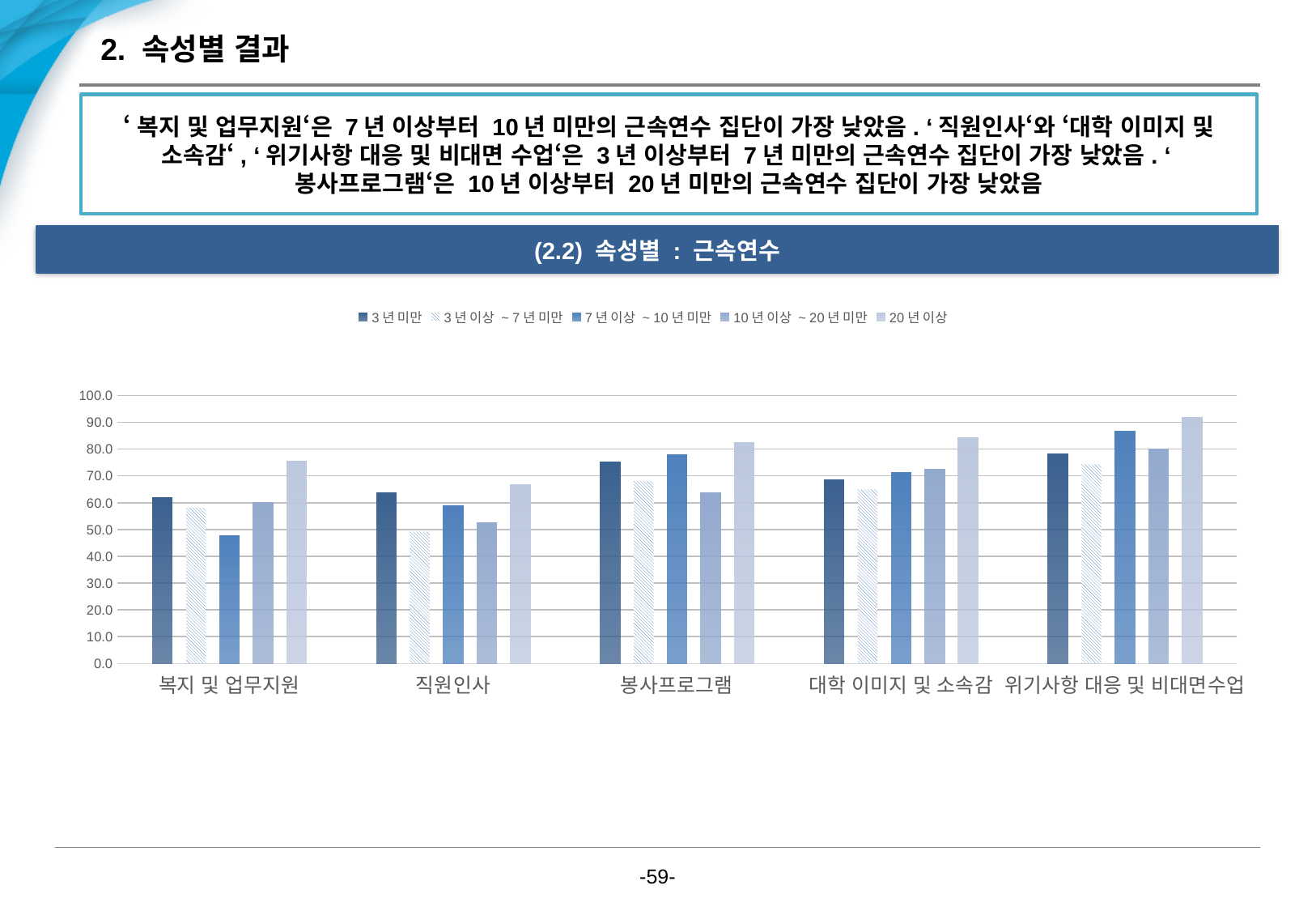

# 2. 속성별 결과

‘복지 및 업무지원‘은 7년 이상부터 10년 미만의 근속연수 집단이 가장 낮았음. ‘직원인사‘와 ‘대학 이미지 및 소속감‘, ‘위기사항 대응 및 비대면 수업‘은 3년 이상부터 7년 미만의 근속연수 집단이 가장 낮았음. ‘봉사프로그램‘은 10년 이상부터 20년 미만의 근속연수 집단이 가장 낮았음
(2.2) 속성별 : 근속연수

### Chart

| Category | 3년 미만 | 3년 이상 ~ 7년 미만 | 7년 이상 ~ 10년 미만 | 10년 이상 ~ 20년 미만 | 20년 이상 |
|---|---|---|---|---|---|
| 복지 및 업무지원 | 62.00000000033334 | 58.09523809523811 | 47.77777777833333 | 60.0 | 75.555555555 |
| 직원인사 | 63.777777778 | 49.20634920619049 | 58.88888889 | 52.500000001249994 | 66.66666666583333 |
| 봉사프로그램 | 75.33333333333333 | 68.0952380952381 | 77.77777777833333 | 63.75 | 82.5 |
| 대학 이미지 및 소속감 | 68.53333333333333 | 64.95238095238095 | 71.33333333333333 | 72.5 | 84.33333333333333 |
| 위기사항 대응 및 비대면수업 | 78.22222222166666 | 74.2857142852381 | 86.66666666666667 | 80.0 | 91.66666666583335 |
-59-